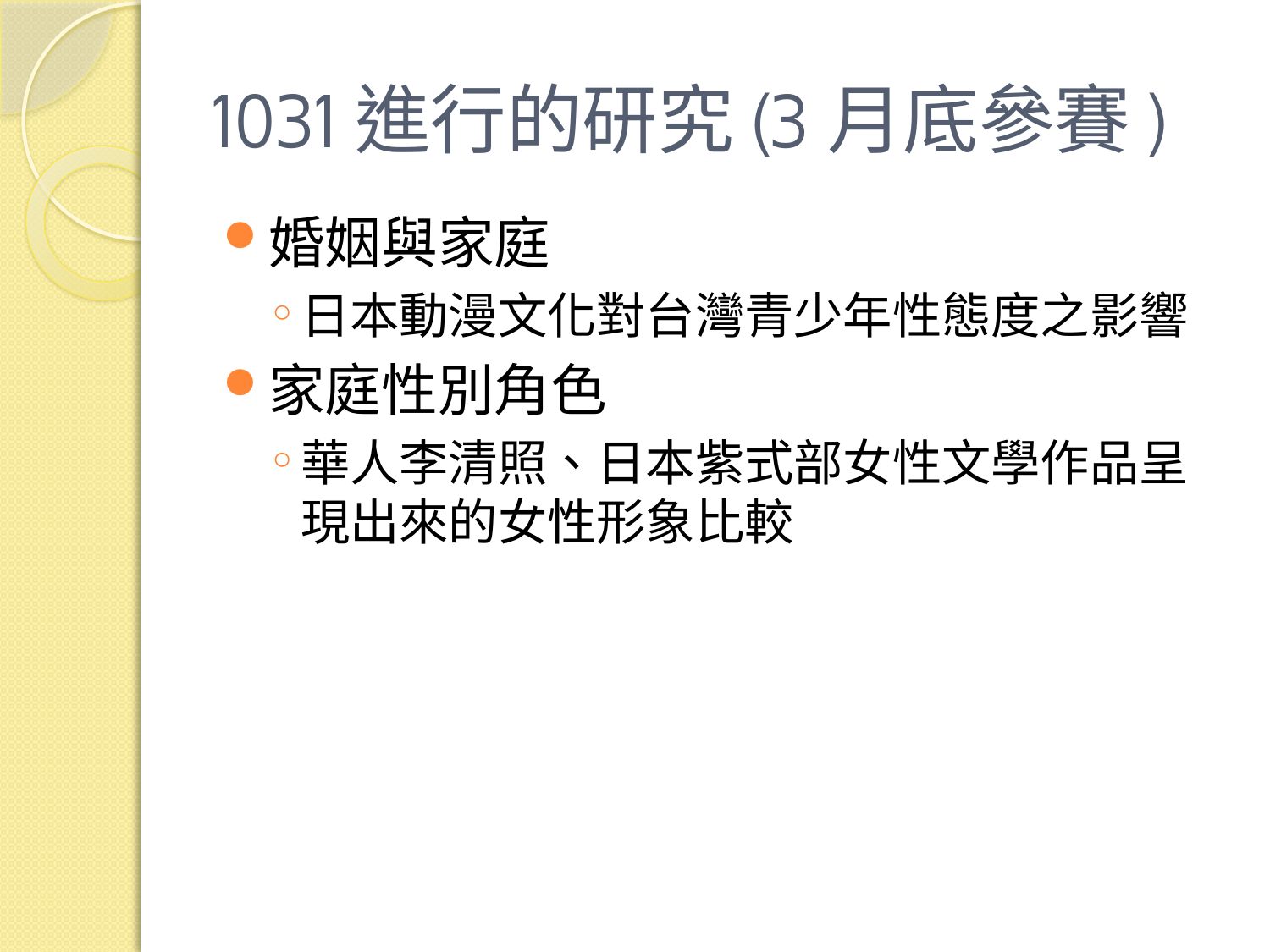

# 1031進行的研究(3月底參賽)
婚姻與家庭
日本動漫文化對台灣青少年性態度之影響
家庭性別角色
華人李清照、日本紫式部女性文學作品呈現出來的女性形象比較